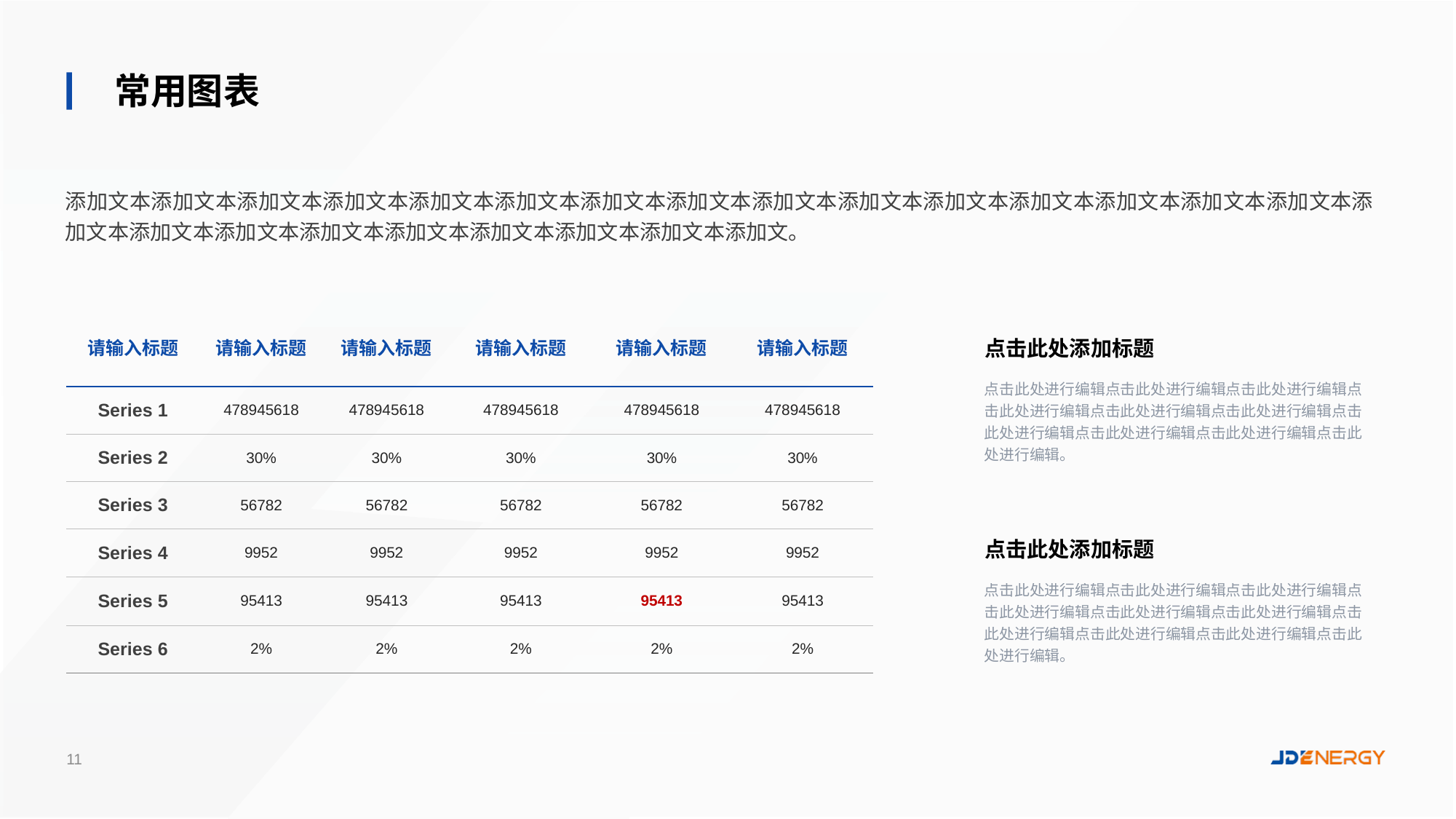

常用图表
添加文本添加文本添加文本添加文本添加文本添加文本添加文本添加文本添加文本添加文本添加文本添加文本添加文本添加文本添加文本添加文本添加文本添加文本添加文本添加文本添加文本添加文本添加文本添加文。
| 请输入标题 | 请输入标题 | 请输入标题 | 请输入标题 | 请输入标题 | 请输入标题 |
| --- | --- | --- | --- | --- | --- |
| Series 1 | 478945618 | 478945618 | 478945618 | 478945618 | 478945618 |
| Series 2 | 30% | 30% | 30% | 30% | 30% |
| Series 3 | 56782 | 56782 | 56782 | 56782 | 56782 |
| Series 4 | 9952 | 9952 | 9952 | 9952 | 9952 |
| Series 5 | 95413 | 95413 | 95413 | 95413 | 95413 |
| Series 6 | 2% | 2% | 2% | 2% | 2% |
点击此处添加标题

点击此处进行编辑点击此处进行编辑点击此处进行编辑点击此处进行编辑点击此处进行编辑点击此处进行编辑点击此处进行编辑点击此处进行编辑点击此处进行编辑点击此处进行编辑。
点击此处添加标题

点击此处进行编辑点击此处进行编辑点击此处进行编辑点击此处进行编辑点击此处进行编辑点击此处进行编辑点击此处进行编辑点击此处进行编辑点击此处进行编辑点击此处进行编辑。
11